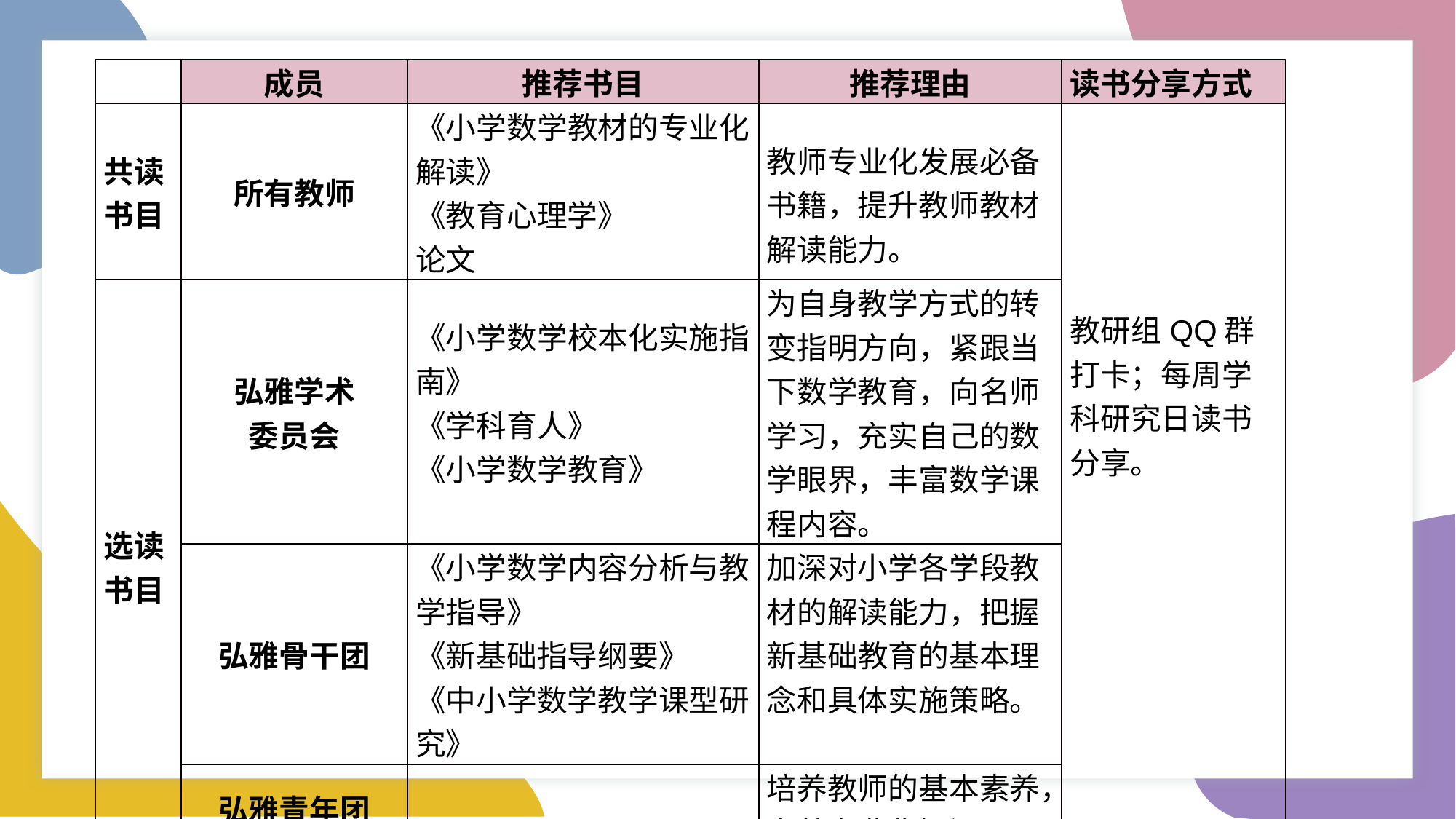

|  | 成员 | 推荐书目 | 推荐理由 | 读书分享方式 |
| --- | --- | --- | --- | --- |
| 共读书目 | 所有教师 | 《小学数学教材的专业化解读》 《教育心理学》 论文 | 教师专业化发展必备书籍，提升教师教材解读能力。 | 教研组QQ群打卡；每周学科研究日读书分享。 |
| 选读书目 | 弘雅学术 委员会 | 《小学数学校本化实施指南》 《学科育人》 《小学数学教育》 | 为自身教学方式的转变指明方向，紧跟当下数学教育，向名师学习，充实自己的数学眼界，丰富数学课程内容。 |  |
|  | 弘雅骨干团 | 《小学数学内容分析与教学指导》 《新基础指导纲要》 《中小学数学教学课型研究》 | 加深对小学各学段教材的解读能力，把握新基础教育的基本理念和具体实施策略。 |  |
|  | 弘雅青年团 |  | 培养教师的基本素养，完善专业化知识。 |  |